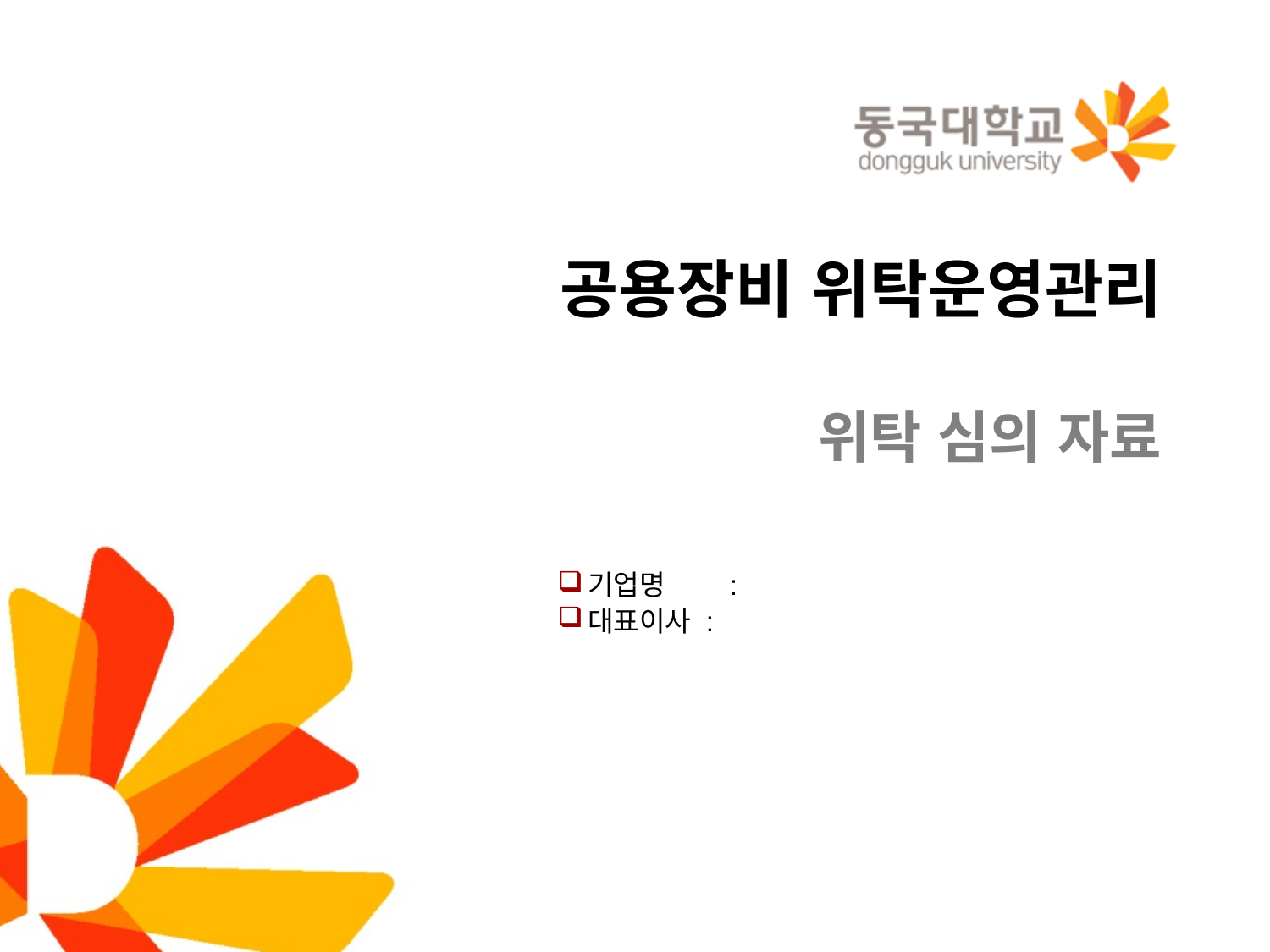

# 공용장비 위탁운영관리 위탁 심의 자료
기업명	 :
대표이사 :